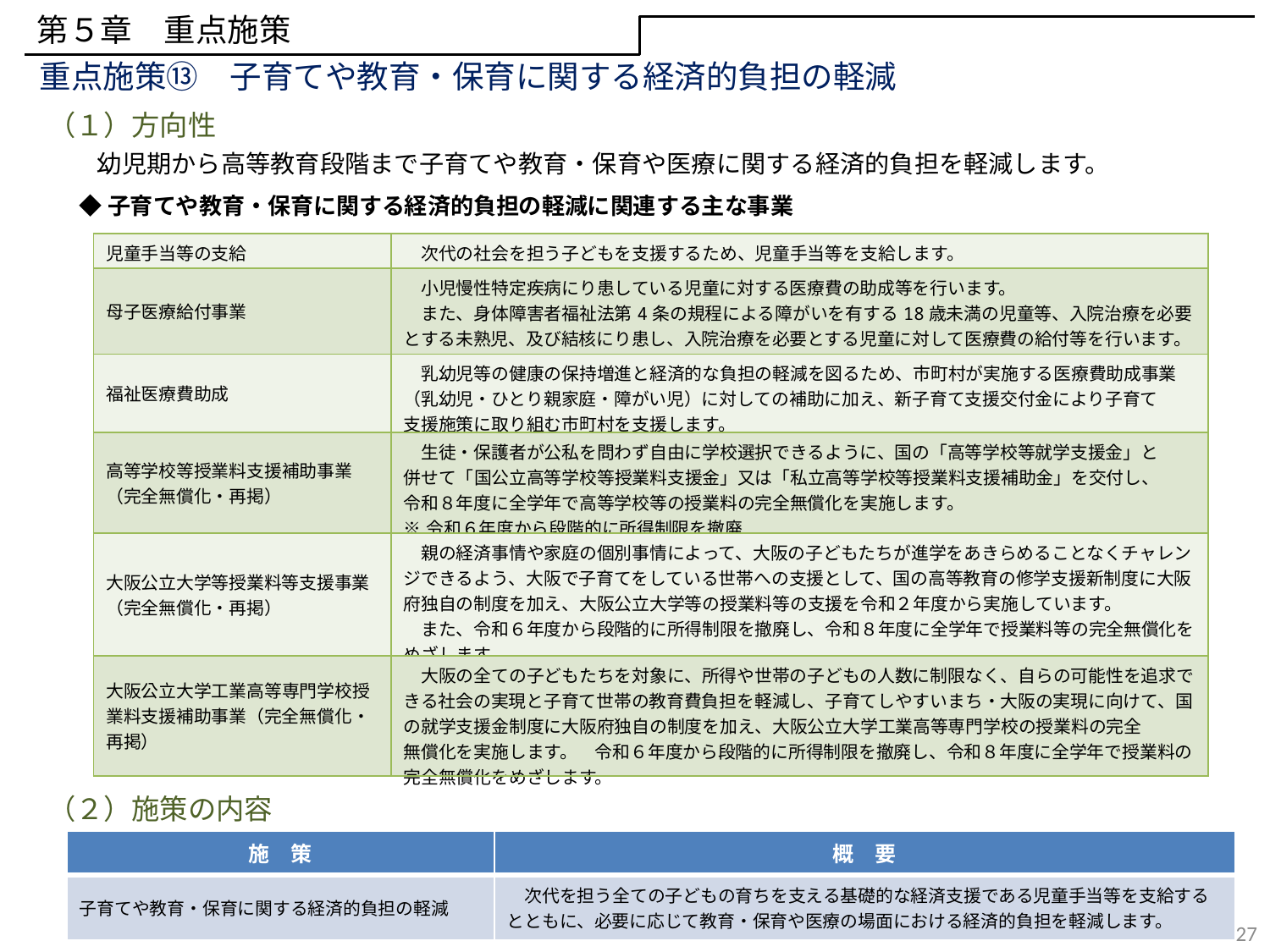

第５章　重点施策

重点施策⑬　子育てや教育・保育に関する経済的負担の軽減
（１）方向性
　幼児期から高等教育段階まで子育てや教育・保育や医療に関する経済的負担を軽減します。
◆子育てや教育・保育に関する経済的負担の軽減に関連する主な事業
| 児童手当等の支給 | 次代の社会を担う子どもを支援するため、児童手当等を支給します。 |
| --- | --- |
| 母子医療給付事業 | 小児慢性特定疾病にり患している児童に対する医療費の助成等を行います。 　また、身体障害者福祉法第4条の規程による障がいを有する18歳未満の児童等、入院治療を必要とする未熟児、及び結核にり患し、入院治療を必要とする児童に対して医療費の給付等を行います。 |
| 福祉医療費助成 | 乳幼児等の健康の保持増進と経済的な負担の軽減を図るため、市町村が実施する医療費助成事業（乳幼児・ひとり親家庭・障がい児）に対しての補助に加え、新子育て支援交付金により子育て 支援施策に取り組む市町村を支援します。 |
| 高等学校等授業料支援補助事業（完全無償化・再掲） | 生徒・保護者が公私を問わず自由に学校選択できるように、国の「高等学校等就学支援金」と 併せて「国公立高等学校等授業料支援金」又は「私立高等学校等授業料支援補助金」を交付し、 令和８年度に全学年で高等学校等の授業料の完全無償化を実施します。 ※令和６年度から段階的に所得制限を撤廃 |
| 大阪公立大学等授業料等支援事業（完全無償化・再掲） | 親の経済事情や家庭の個別事情によって、大阪の子どもたちが進学をあきらめることなくチャレンジできるよう、大阪で子育てをしている世帯への支援として、国の高等教育の修学支援新制度に大阪府独自の制度を加え、大阪公立大学等の授業料等の支援を令和２年度から実施しています。 　また、令和６年度から段階的に所得制限を撤廃し、令和８年度に全学年で授業料等の完全無償化をめざします。 |
| 大阪公立大学工業高等専門学校授業料支援補助事業（完全無償化・再掲） | 大阪の全ての子どもたちを対象に、所得や世帯の子どもの人数に制限なく、自らの可能性を追求できる社会の実現と子育て世帯の教育費負担を軽減し、子育てしやすいまち・大阪の実現に向けて、国の就学支援金制度に大阪府独自の制度を加え、大阪公立大学工業高等専門学校の授業料の完全 無償化を実施します。　令和６年度から段階的に所得制限を撤廃し、令和８年度に全学年で授業料の完全無償化をめざします。 |
（２）施策の内容
| 施　策 | 概　要 |
| --- | --- |
| 子育てや教育・保育に関する経済的負担の軽減 | 次代を担う全ての子どもの育ちを支える基礎的な経済支援である児童手当等を支給するとともに、必要に応じて教育・保育や医療の場面における経済的負担を軽減します。 |
27